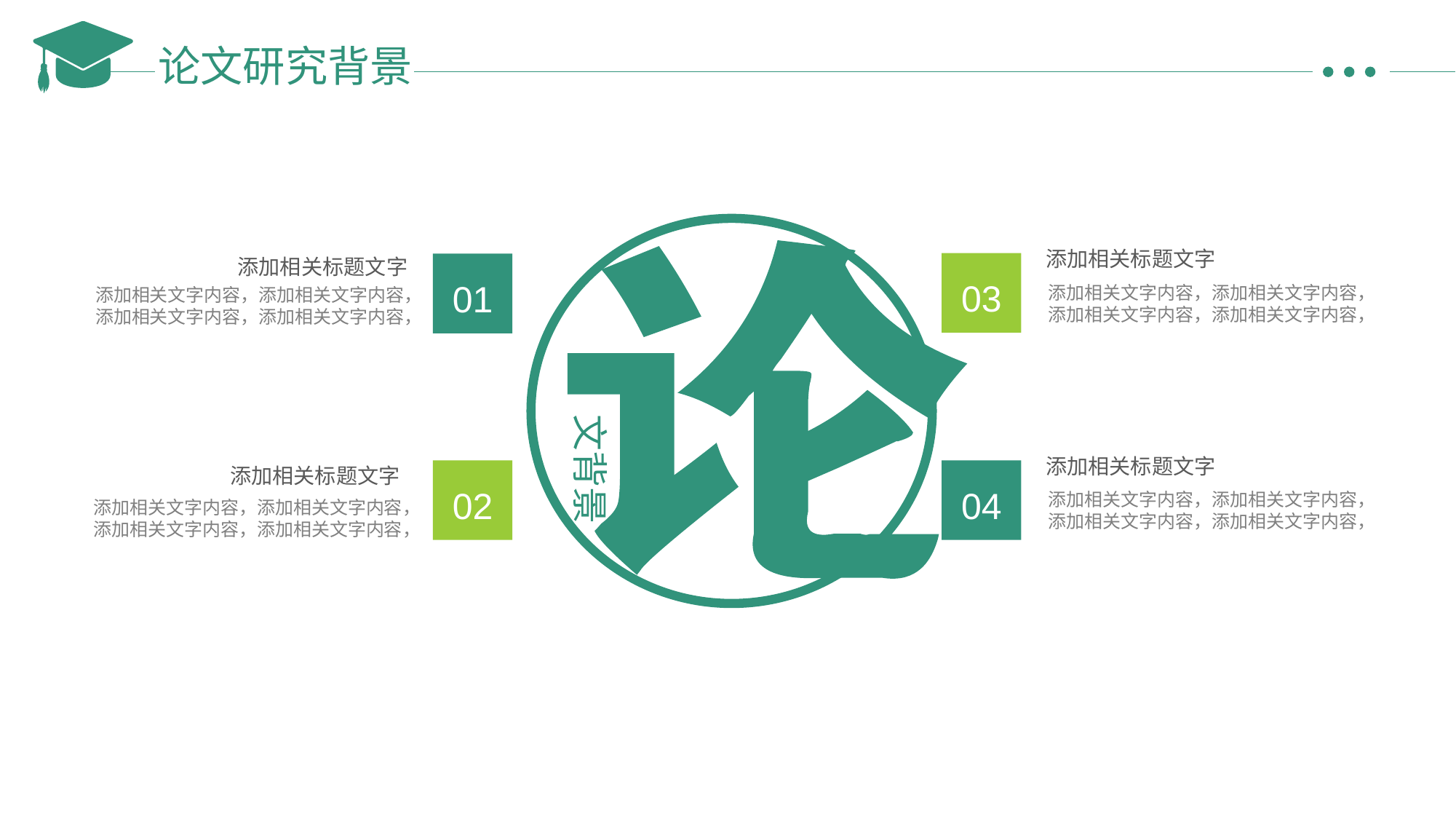

论文研究背景

文背景
添加相关标题文字
03
添加相关文字内容，添加相关文字内容，
添加相关文字内容，添加相关文字内容，
添加相关标题文字
添加相关文字内容，添加相关文字内容，
添加相关文字内容，添加相关文字内容，
01
添加相关标题文字
04
添加相关文字内容，添加相关文字内容，
添加相关文字内容，添加相关文字内容，
02
添加相关标题文字
添加相关文字内容，添加相关文字内容，
添加相关文字内容，添加相关文字内容，